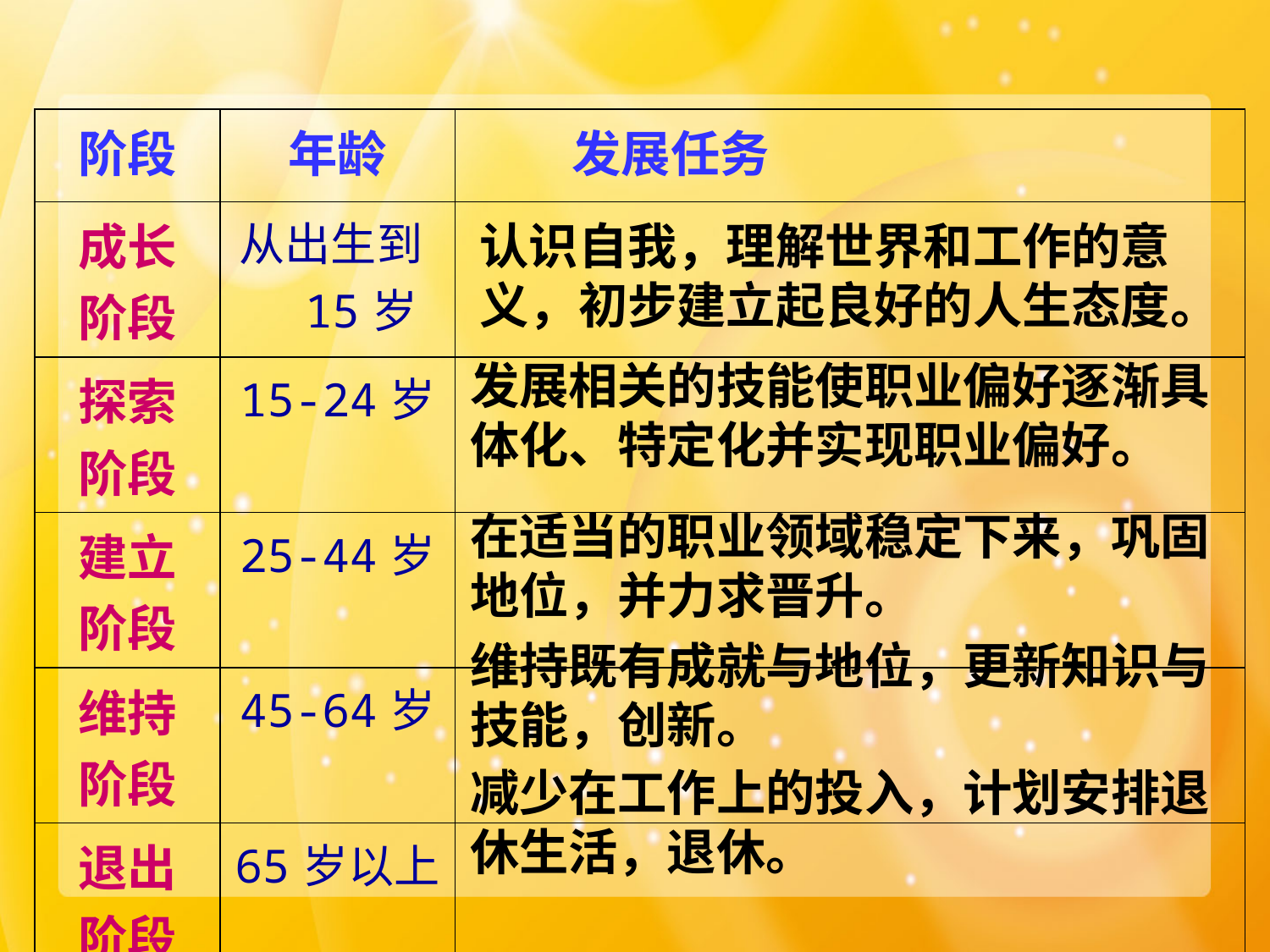

| 阶段 | 年龄 | 发展任务 |
| --- | --- | --- |
| 成长 阶段 | 从出生到15岁 |  |
| 探索 阶段 | 15-24岁 |  |
| 建立 阶段 | 25-44岁 |  |
| 维持 阶段 | 45-64岁 |  |
| 退出 阶段 | 65岁以上 |  |
认识自我，理解世界和工作的意
义，初步建立起良好的人生态度。
发展相关的技能使职业偏好逐渐具
体化、特定化并实现职业偏好。

在适当的职业领域稳定下来，巩固
地位，并力求晋升。

维持既有成就与地位，更新知识与
技能，创新。

减少在工作上的投入，计划安排退
休生活，退休。